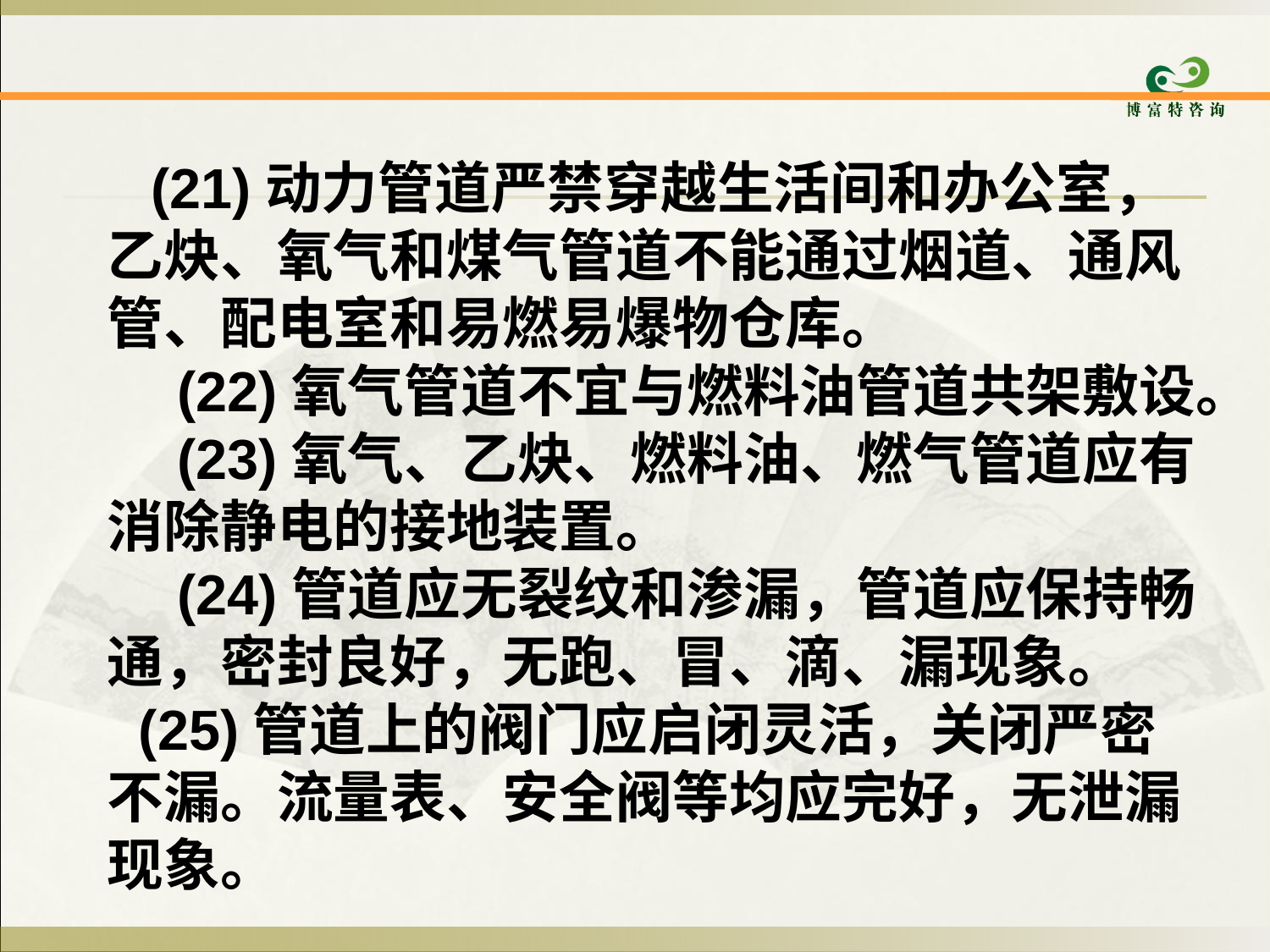

(21)动力管道严禁穿越生活间和办公室，乙炔、氧气和煤气管道不能通过烟道、通风管、配电室和易燃易爆物仓库。
　(22)氧气管道不宜与燃料油管道共架敷设。
　(23)氧气、乙炔、燃料油、燃气管道应有消除静电的接地装置。
　(24)管道应无裂纹和渗漏，管道应保持畅通，密封良好，无跑、冒、滴、漏现象。
  (25)管道上的阀门应启闭灵活，关闭严密不漏。流量表、安全阀等均应完好，无泄漏现象。
83